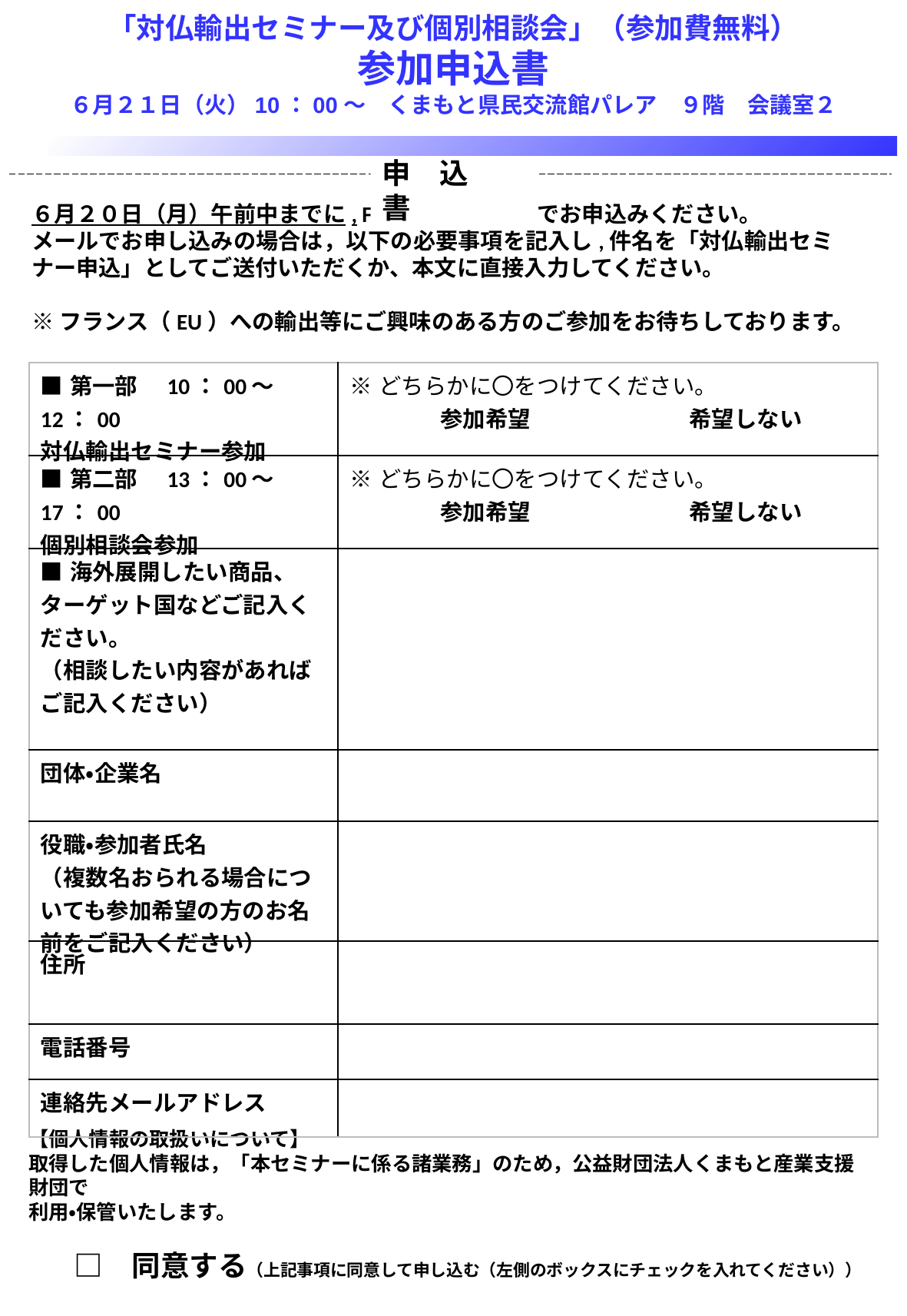

「対仏輸出セミナー及び個別相談会」（参加費無料）
参加申込書
６月２１日（火）10：00～　くまもと県民交流館パレア　９階　会議室２

申　込　書
６月２０日（月）午前中までに, FAXまたはメールでお申込みください。
メールでお申し込みの場合は，以下の必要事項を記入し,件名を「対仏輸出セミナー申込」としてご送付いただくか、本文に直接入力してください。

※フランス（EU）への輸出等にご興味のある方のご参加をお待ちしております。
| ■第一部　10：00～12：00　 対仏輸出セミナー参加 | ※どちらかに〇をつけてください。 　　　　参加希望　　　　　　　希望しない |
| --- | --- |
| ■第二部　13：00～17：00 個別相談会参加 | ※どちらかに〇をつけてください。 　　　　参加希望　　　　　　　希望しない |
| ■海外展開したい商品、ターゲット国などご記入ください。 （相談したい内容があればご記入ください） |  |
| 団体・企業名 |  |
| 役職・参加者氏名 （複数名おられる場合についても参加希望の方のお名前をご記入ください） |  |
| 住所 |  |
| 電話番号 |  |
| 連絡先メールアドレス |  |
【個人情報の取扱いについて】
取得した個人情報は，「本セミナーに係る諸業務」のため，公益財団法人くまもと産業支援財団で
利用・保管いたします。

　　□　同意する（上記事項に同意して申し込む（左側のボックスにチェックを入れてください））